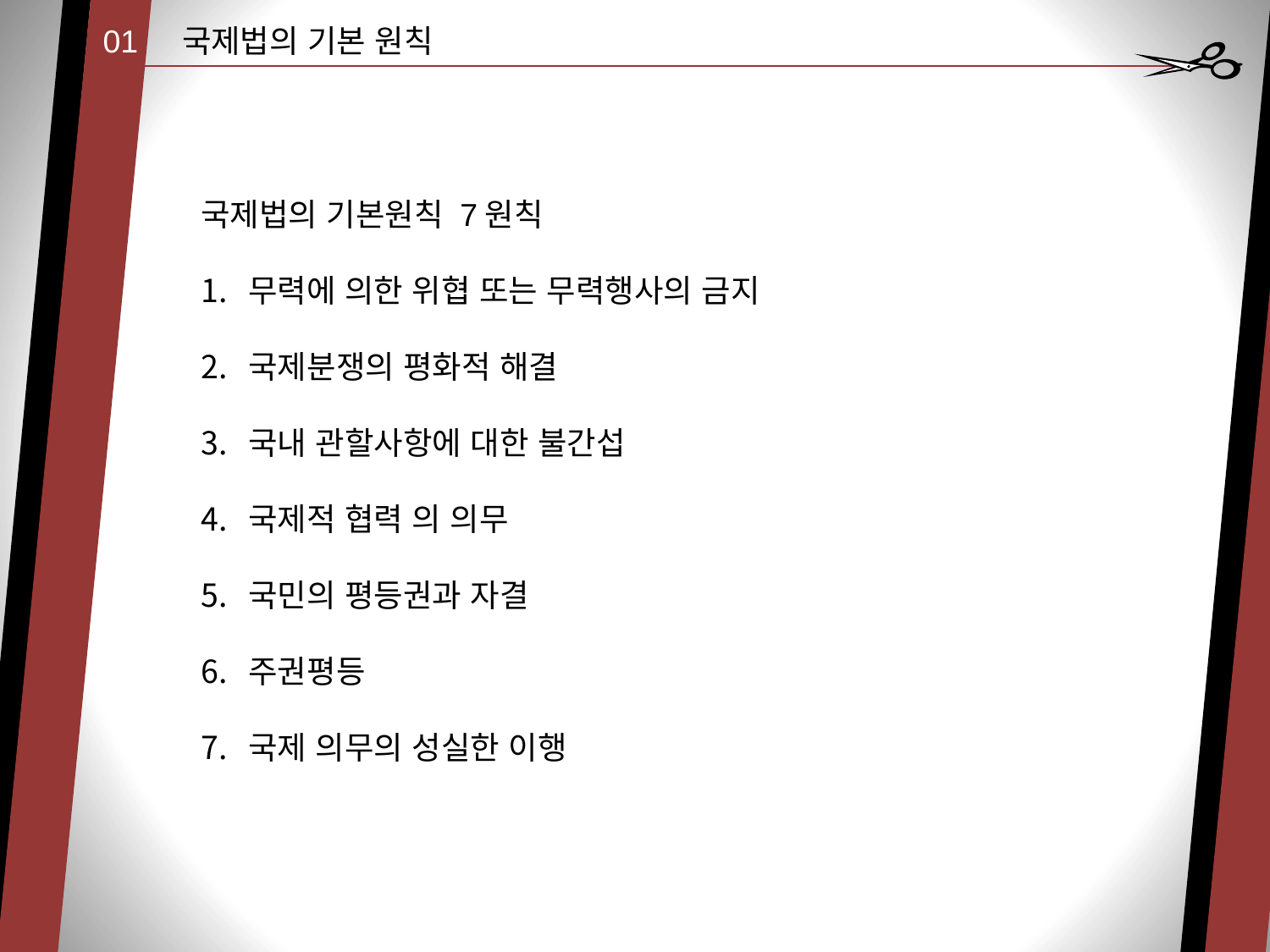

01
국제법의 기본 원칙

국제법의 기본원칙 7원칙

무력에 의한 위협 또는 무력행사의 금지

국제분쟁의 평화적 해결

국내 관할사항에 대한 불간섭

국제적 협력 의 의무

국민의 평등권과 자결

주권평등

국제 의무의 성실한 이행